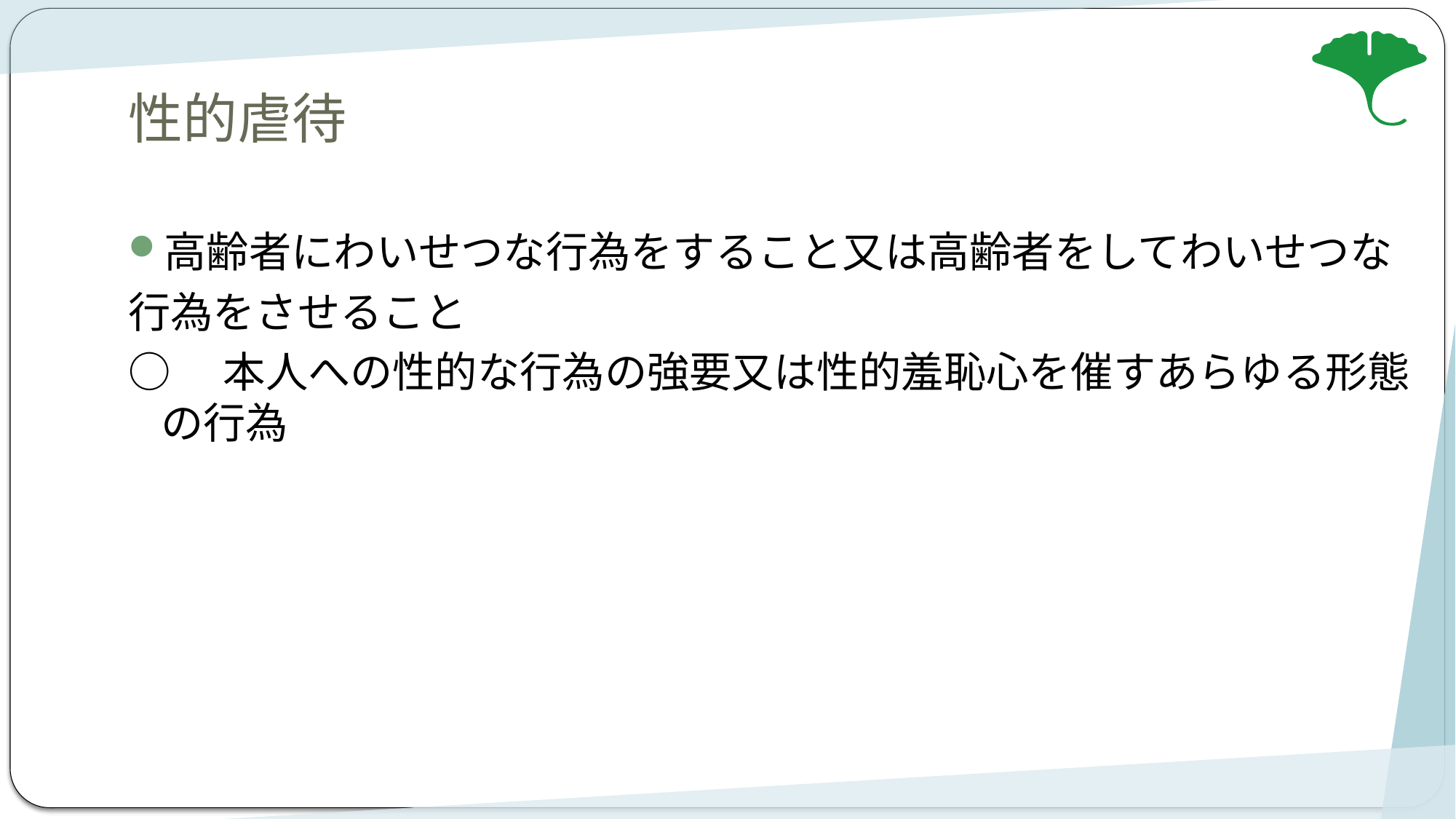

# 性的虐待

高齢者にわいせつな行為をすること又は高齢者をしてわいせつな
行為をさせること
○　本人への性的な行為の強要又は性的羞恥心を催すあらゆる形態の行為